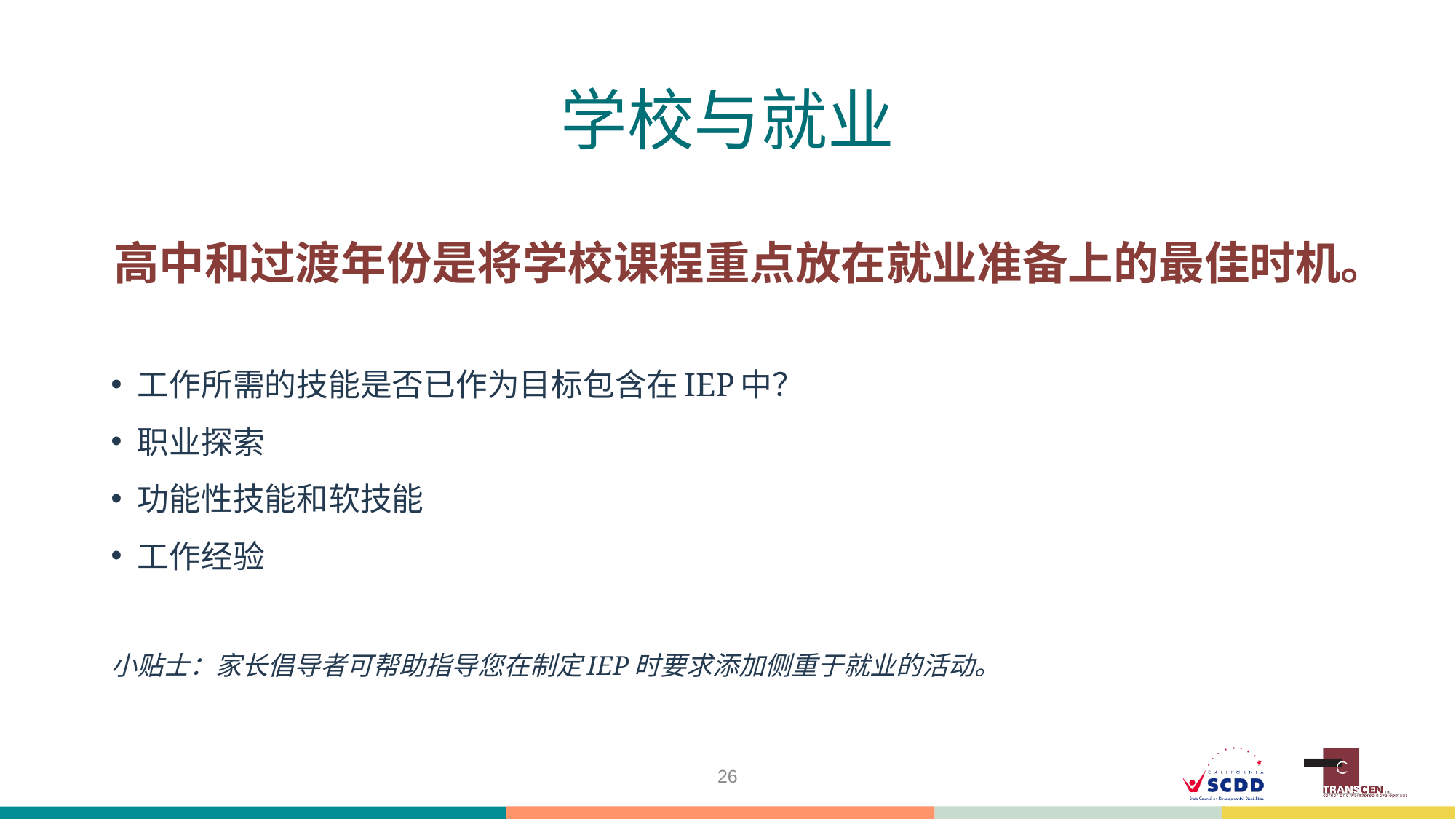

# 学校与就业
高中和过渡年份是将学校课程重点放在就业准备上的最佳时机。

工作所需的技能是否已作为目标包含在IEP中？
职业探索
功能性技能和软技能
工作经验

小贴士：家长倡导者可帮助指导您在制定IEP时要求添加侧重于就业的活动。
26